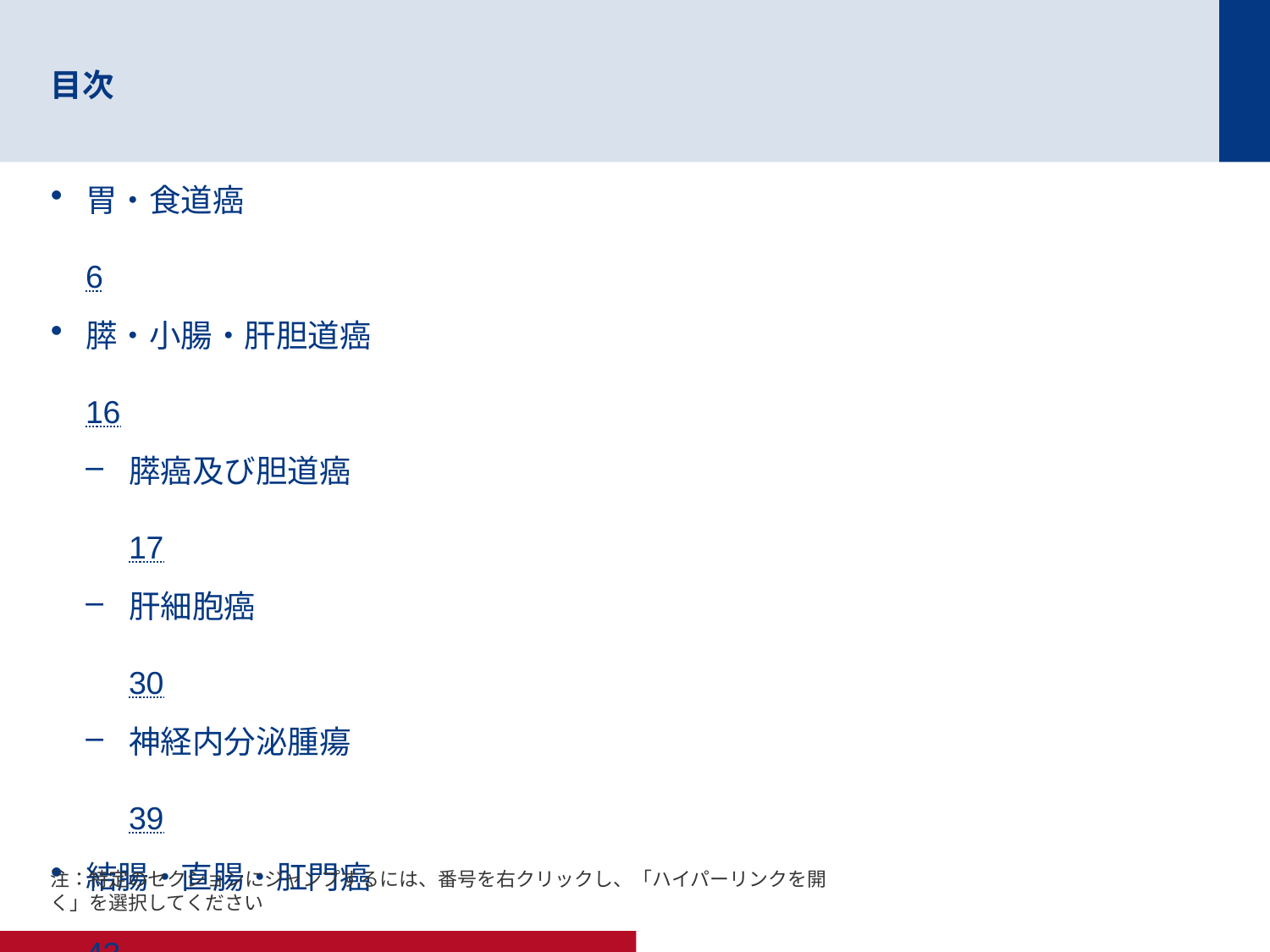

# 目次
胃・食道癌	6
膵・小腸・肝胆道癌	16
膵癌及び胆道癌	17
肝細胞癌	30
神経内分泌腫瘍	39
結腸・直腸・肛門癌	43
消化器癌	86
注：特定のセクションにジャンプするには、番号を右クリックし、「ハイパーリンクを開く」を選択してください